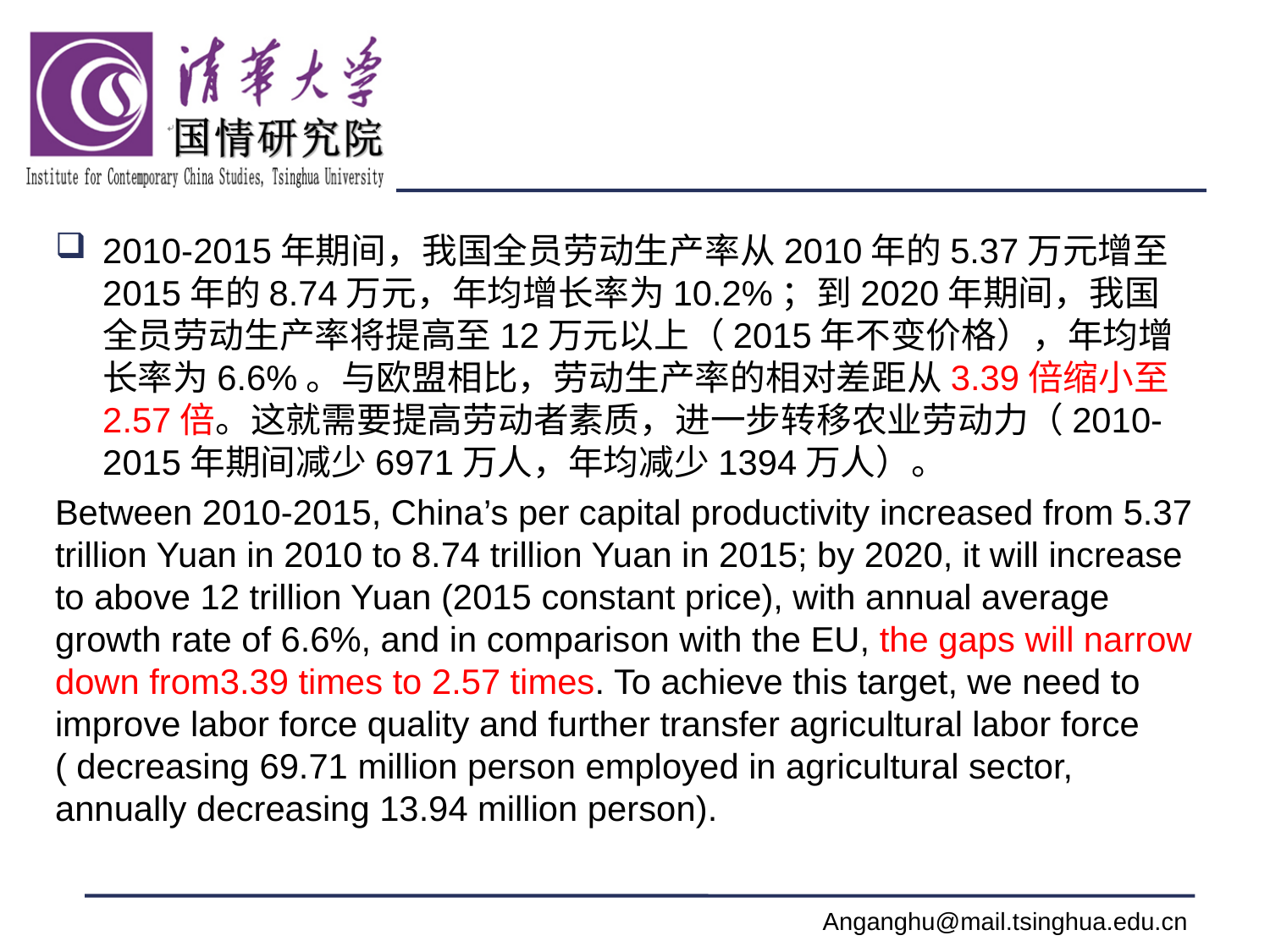

#
2010-2015年期间，我国全员劳动生产率从2010年的5.37万元增至2015年的8.74万元，年均增长率为10.2%；到2020年期间，我国全员劳动生产率将提高至12万元以上（2015年不变价格），年均增长率为6.6%。与欧盟相比，劳动生产率的相对差距从3.39倍缩小至2.57倍。这就需要提高劳动者素质，进一步转移农业劳动力（2010-2015年期间减少6971万人，年均减少1394万人）。
Between 2010-2015, China’s per capital productivity increased from 5.37 trillion Yuan in 2010 to 8.74 trillion Yuan in 2015; by 2020, it will increase to above 12 trillion Yuan (2015 constant price), with annual average growth rate of 6.6%, and in comparison with the EU, the gaps will narrow down from3.39 times to 2.57 times. To achieve this target, we need to improve labor force quality and further transfer agricultural labor force ( decreasing 69.71 million person employed in agricultural sector, annually decreasing 13.94 million person).